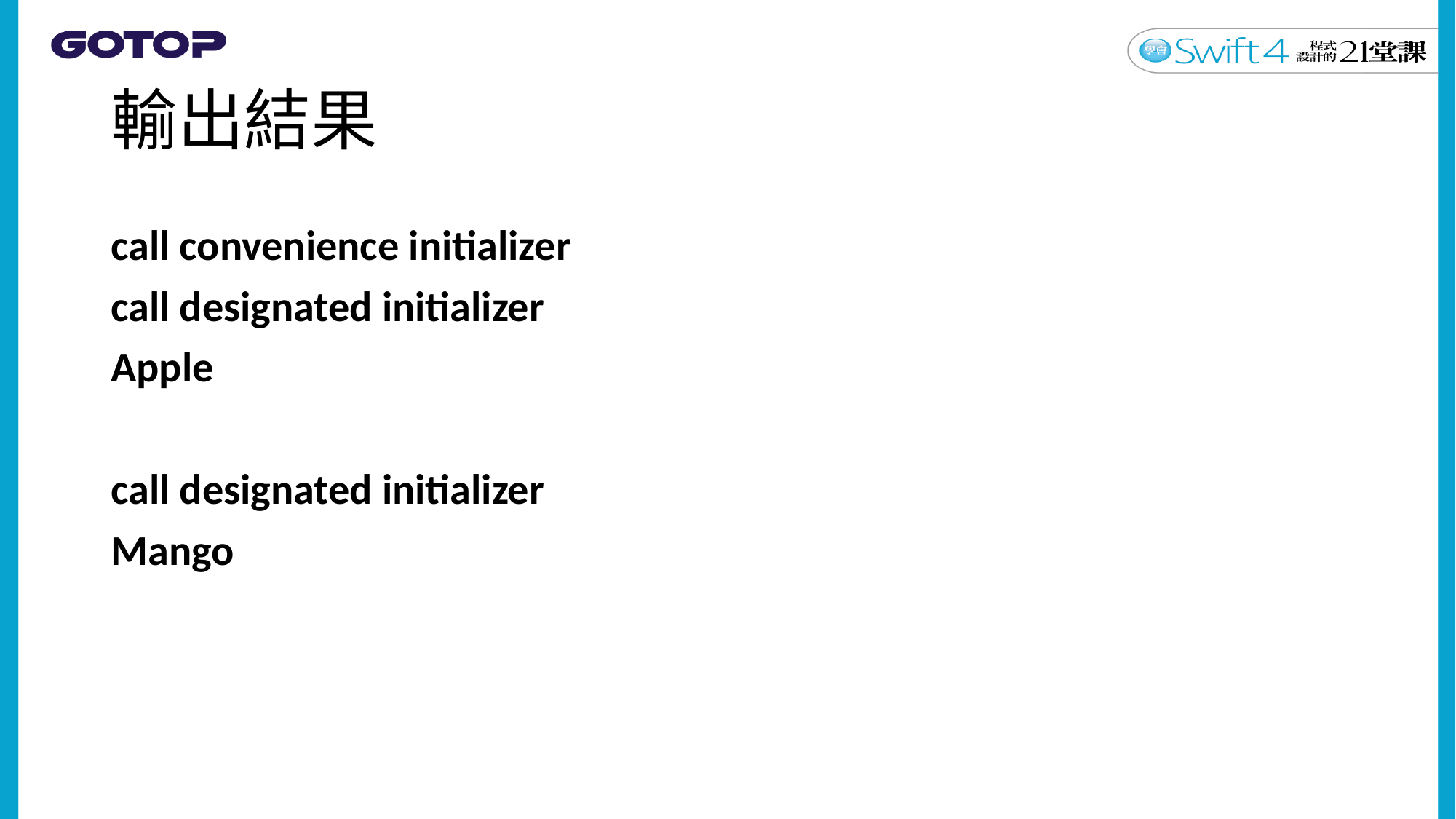

# 輸出結果
call convenience initializer
call designated initializer
Apple

call designated initializer
Mango